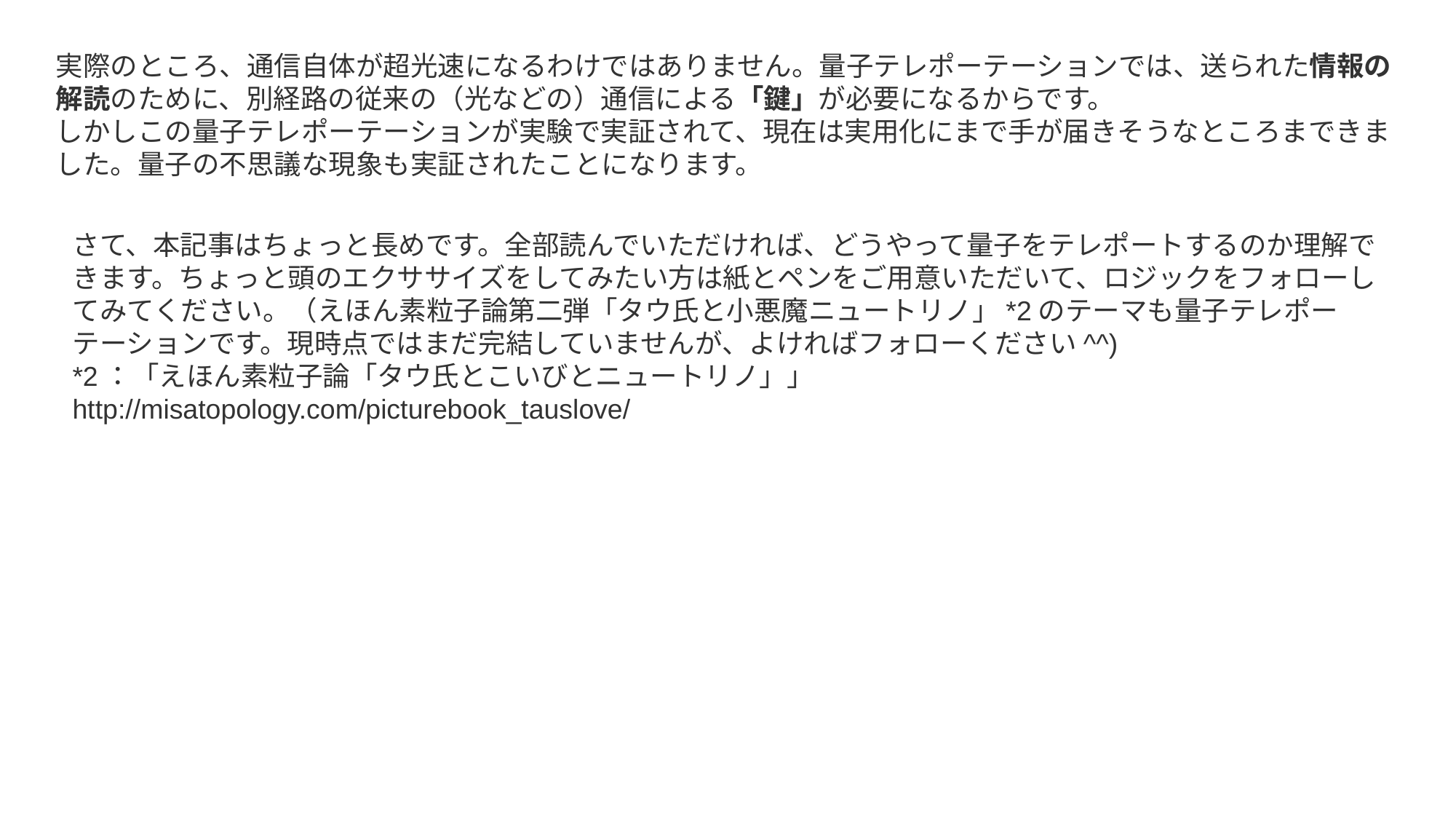

実際のところ、通信自体が超光速になるわけではありません。量子テレポーテーションでは、送られた情報の解読のために、別経路の従来の（光などの）通信による「鍵」が必要になるからです。
しかしこの量子テレポーテーションが実験で実証されて、現在は実用化にまで手が届きそうなところまできました。量子の不思議な現象も実証されたことになります。
さて、本記事はちょっと長めです。全部読んでいただければ、どうやって量子をテレポートするのか理解できます。ちょっと頭のエクササイズをしてみたい方は紙とペンをご用意いただいて、ロジックをフォローしてみてください。（えほん素粒子論第二弾「タウ氏と小悪魔ニュートリノ」*2のテーマも量子テレポーテーションです。現時点ではまだ完結していませんが、よければフォローください^^)
*2：「えほん素粒子論「タウ氏とこいびとニュートリノ」」
http://misatopology.com/picturebook_tauslove/